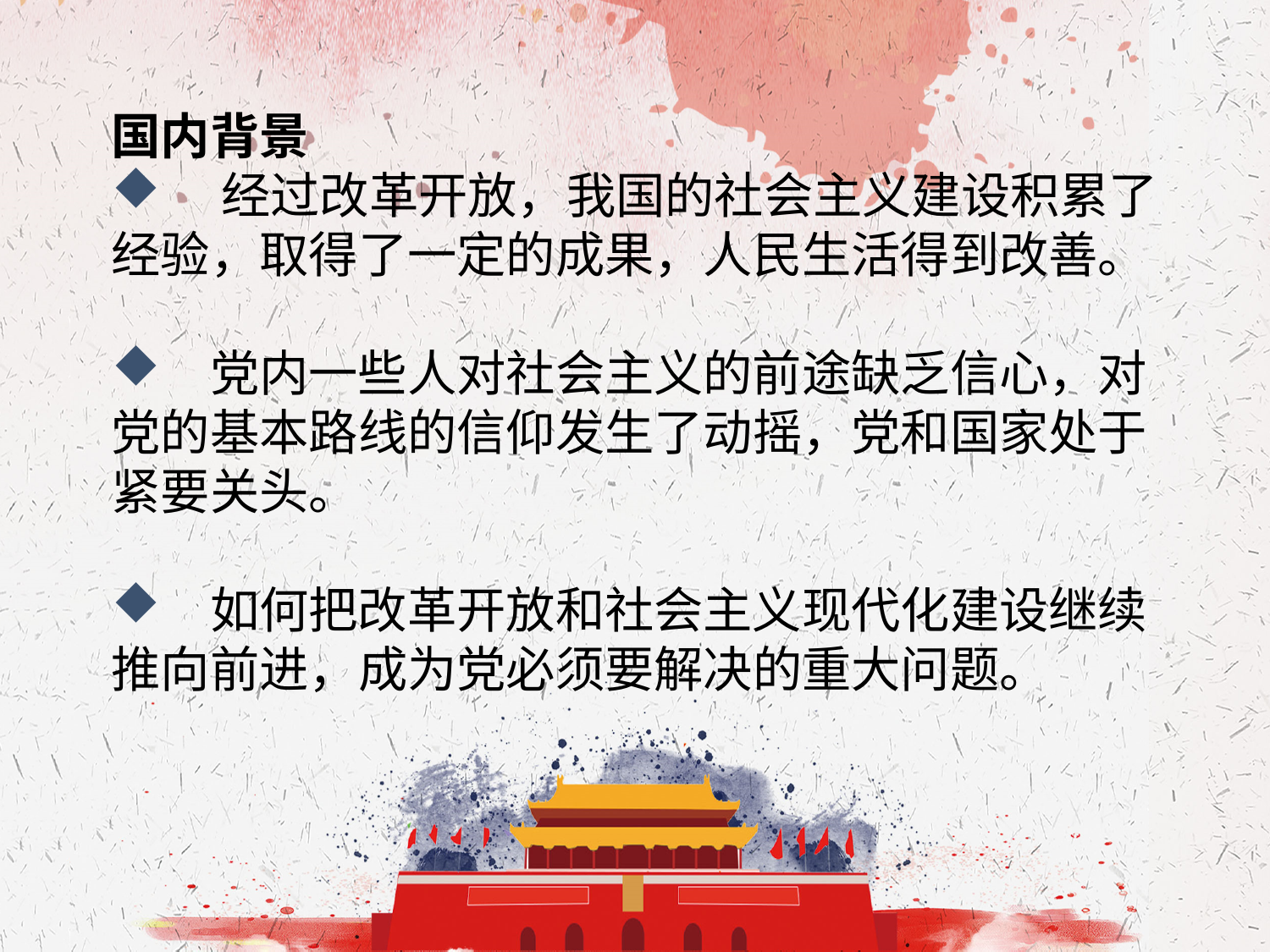

国内背景
　 经过改革开放，我国的社会主义建设积累了经验，取得了一定的成果，人民生活得到改善。

　党内一些人对社会主义的前途缺乏信心，对党的基本路线的信仰发生了动摇，党和国家处于紧要关头。

　如何把改革开放和社会主义现代化建设继续推向前进，成为党必须要解决的重大问题。